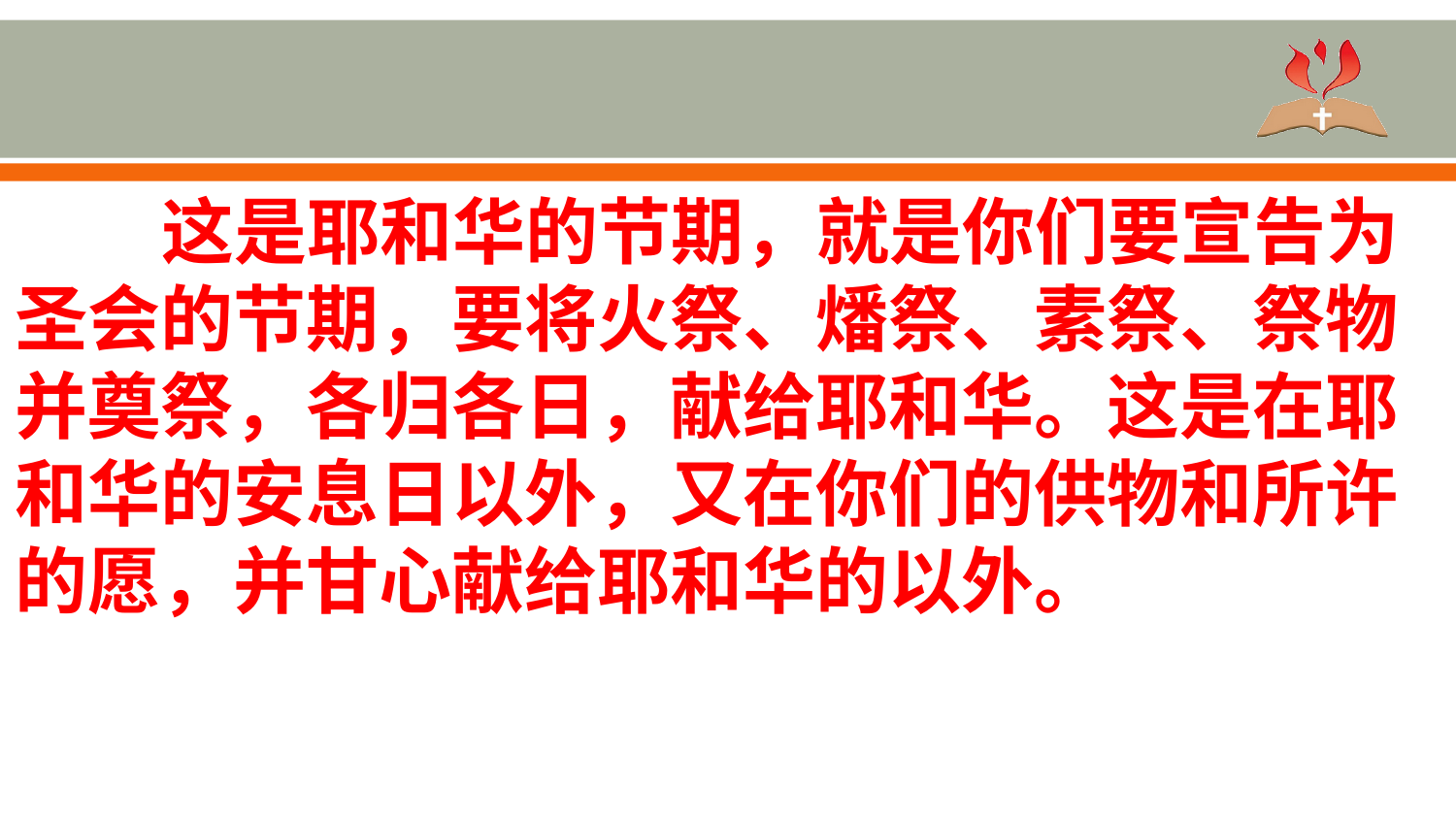

#
    这是耶和华的节期，就是你们要宣告为圣会的节期，要将火祭、燔祭、素祭、祭物并奠祭，各归各日，献给耶和华。这是在耶和华的安息日以外，又在你们的供物和所许的愿，并甘心献给耶和华的以外。